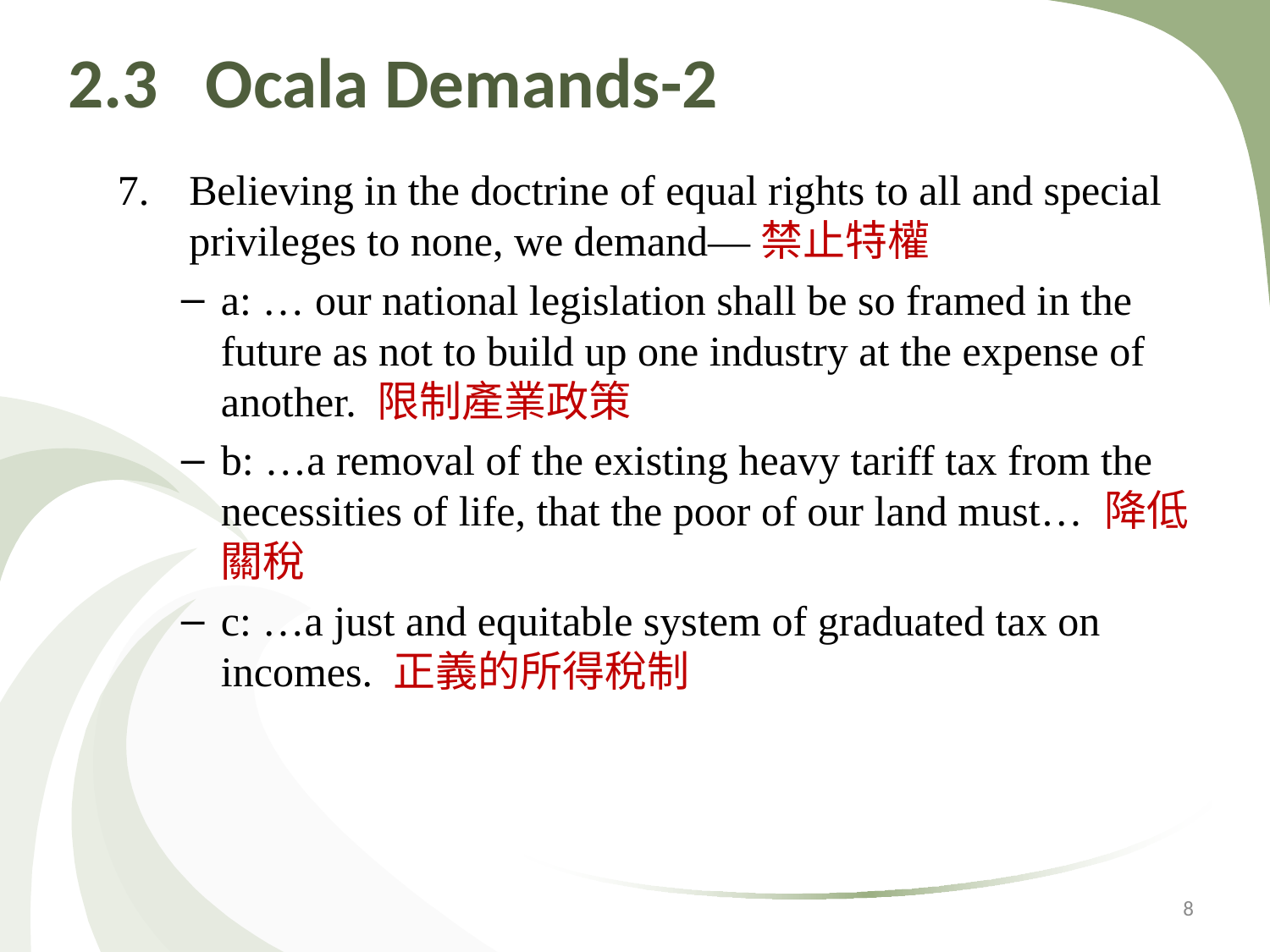

# 2.3   Ocala Demands-2
Believing in the doctrine of equal rights to all and special privileges to none, we demand—禁止特權
a: … our national legislation shall be so framed in the future as not to build up one industry at the expense of another. 限制產業政策
b: …a removal of the existing heavy tariff tax from the necessities of life, that the poor of our land must… 降低關稅
c: …a just and equitable system of graduated tax on incomes. 正義的所得稅制

8